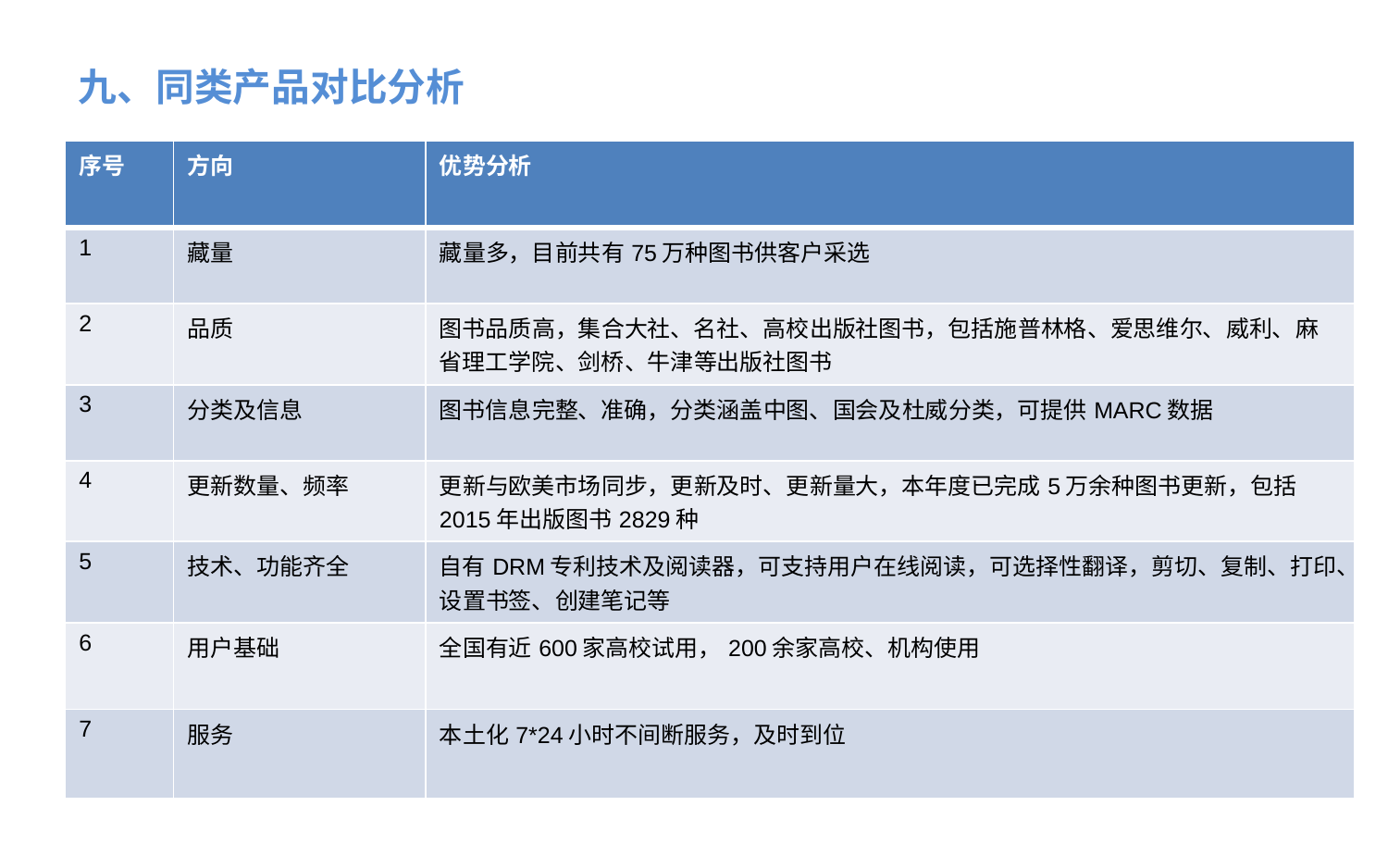

九、同类产品对比分析
| 序号 | 方向 | 优势分析 |
| --- | --- | --- |
| 1 | 藏量 | 藏量多，目前共有75万种图书供客户采选 |
| 2 | 品质 | 图书品质高，集合大社、名社、高校出版社图书，包括施普林格、爱思维尔、威利、麻省理工学院、剑桥、牛津等出版社图书 |
| 3 | 分类及信息 | 图书信息完整、准确，分类涵盖中图、国会及杜威分类，可提供MARC数据 |
| 4 | 更新数量、频率 | 更新与欧美市场同步，更新及时、更新量大，本年度已完成5万余种图书更新，包括2015年出版图书2829种 |
| 5 | 技术、功能齐全 | 自有DRM专利技术及阅读器，可支持用户在线阅读，可选择性翻译，剪切、复制、打印、设置书签、创建笔记等 |
| 6 | 用户基础 | 全国有近600家高校试用，200余家高校、机构使用 |
| 7 | 服务 | 本土化7\*24小时不间断服务，及时到位 |